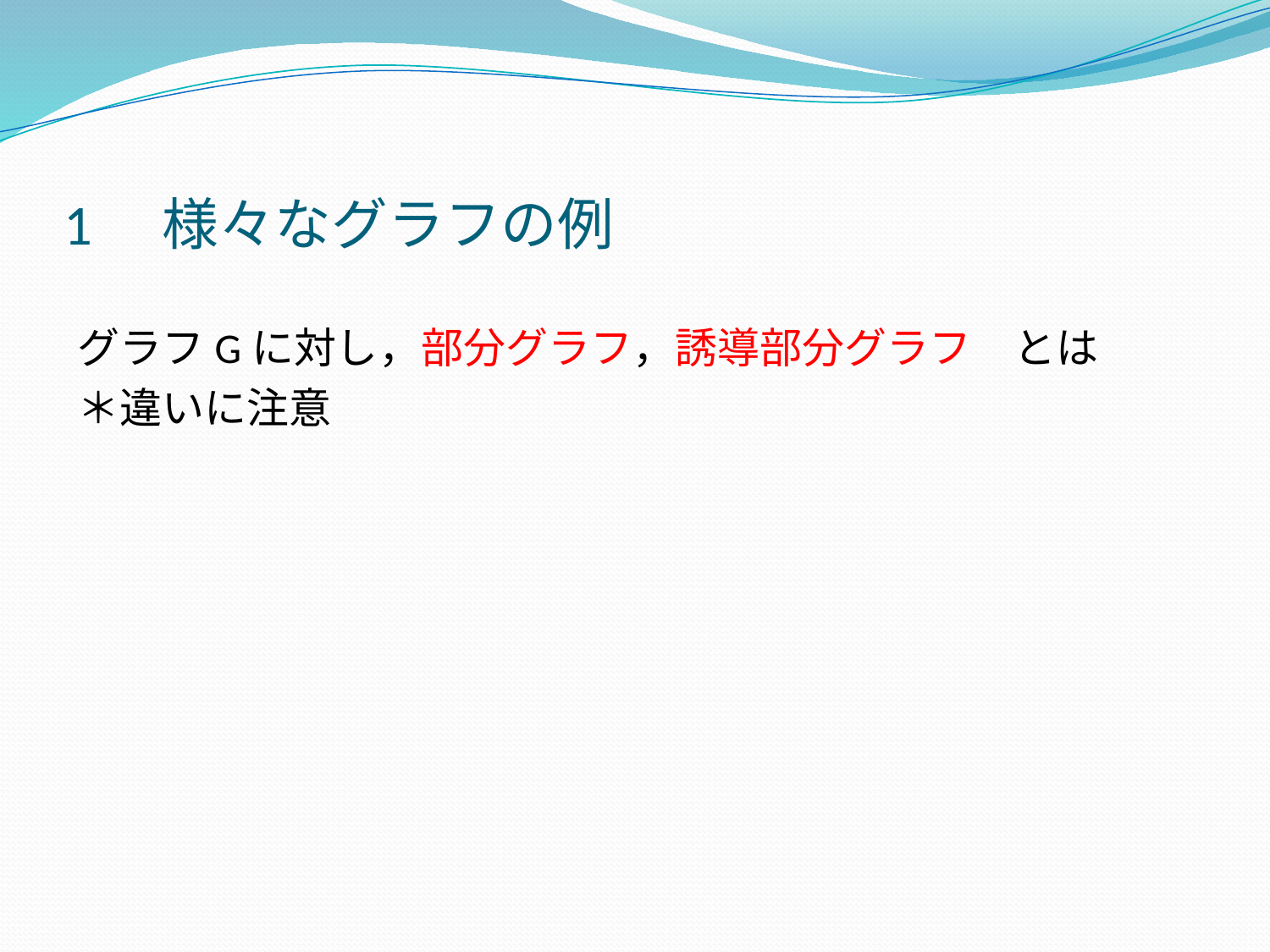

# 1　様々なグラフの例

グラフGに対し，部分グラフ，誘導部分グラフ　とは
＊違いに注意